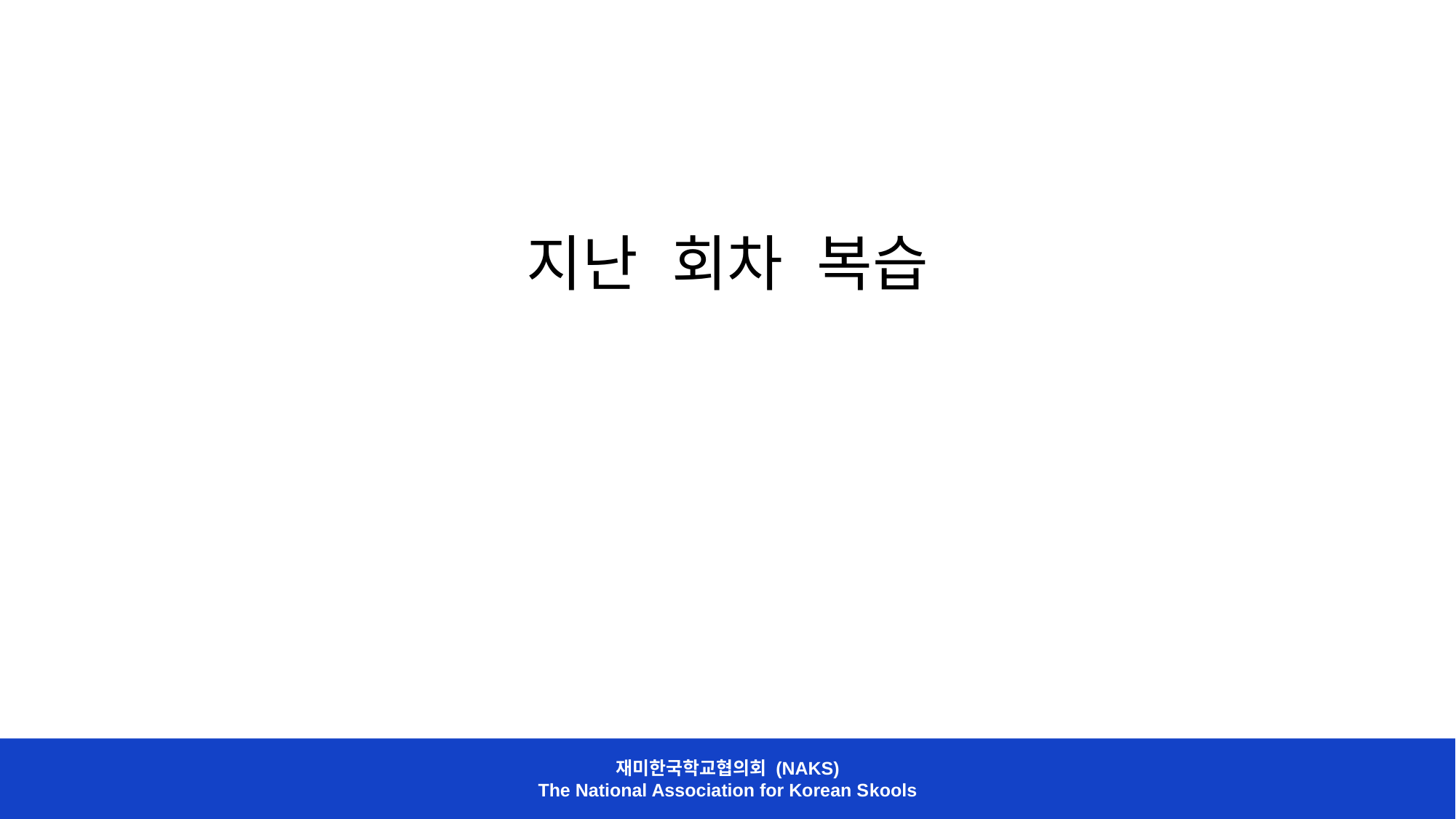

지난  회차  복습
재미한국학교협의회 (NAKS)
The National Association for Korean Skools